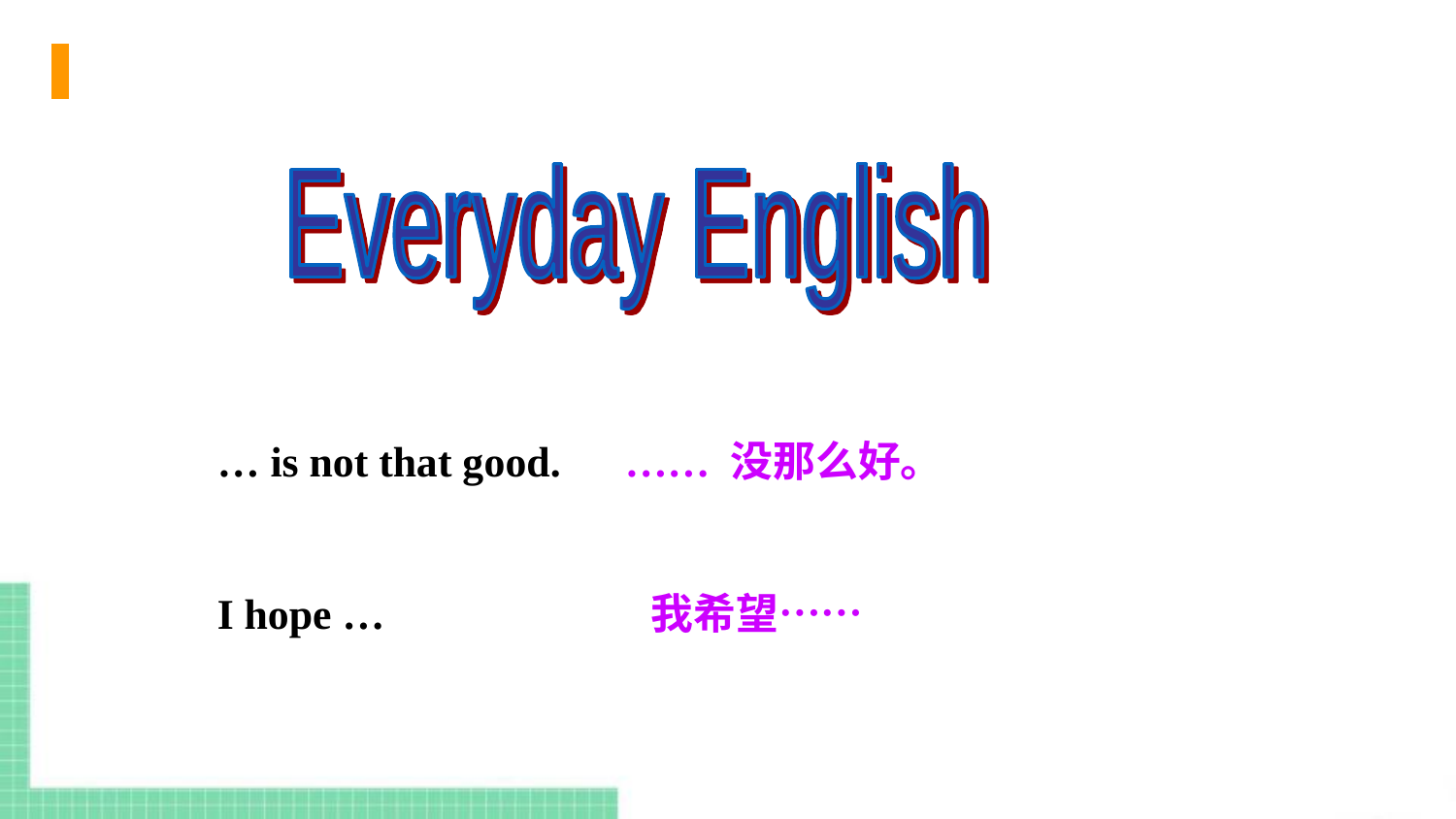

Everyday English
… is not that good.      …… 没那么好。
I hope …                        我希望……